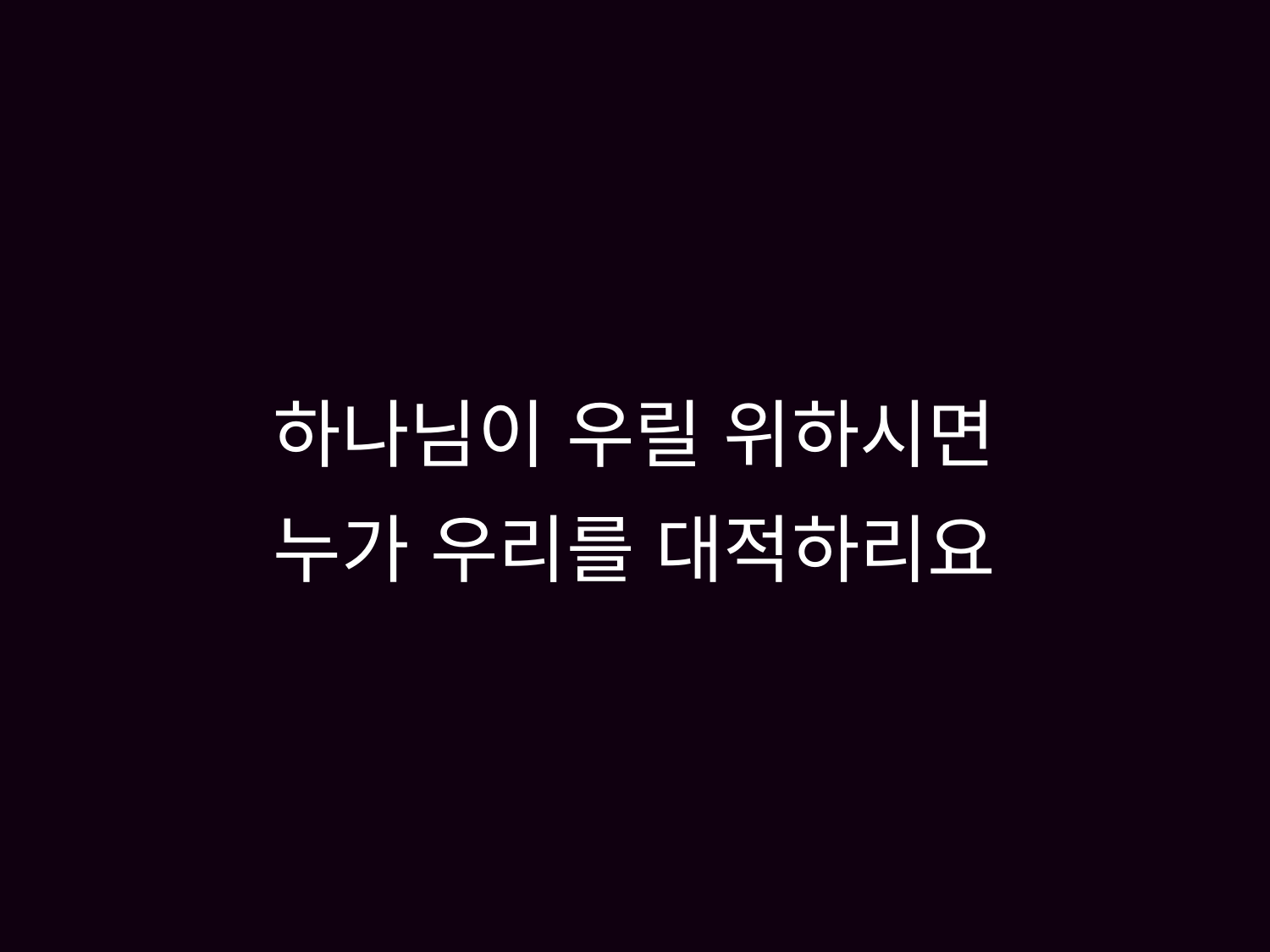

# 하나님이 우릴 위하시면 누가 우리를 대적하리요